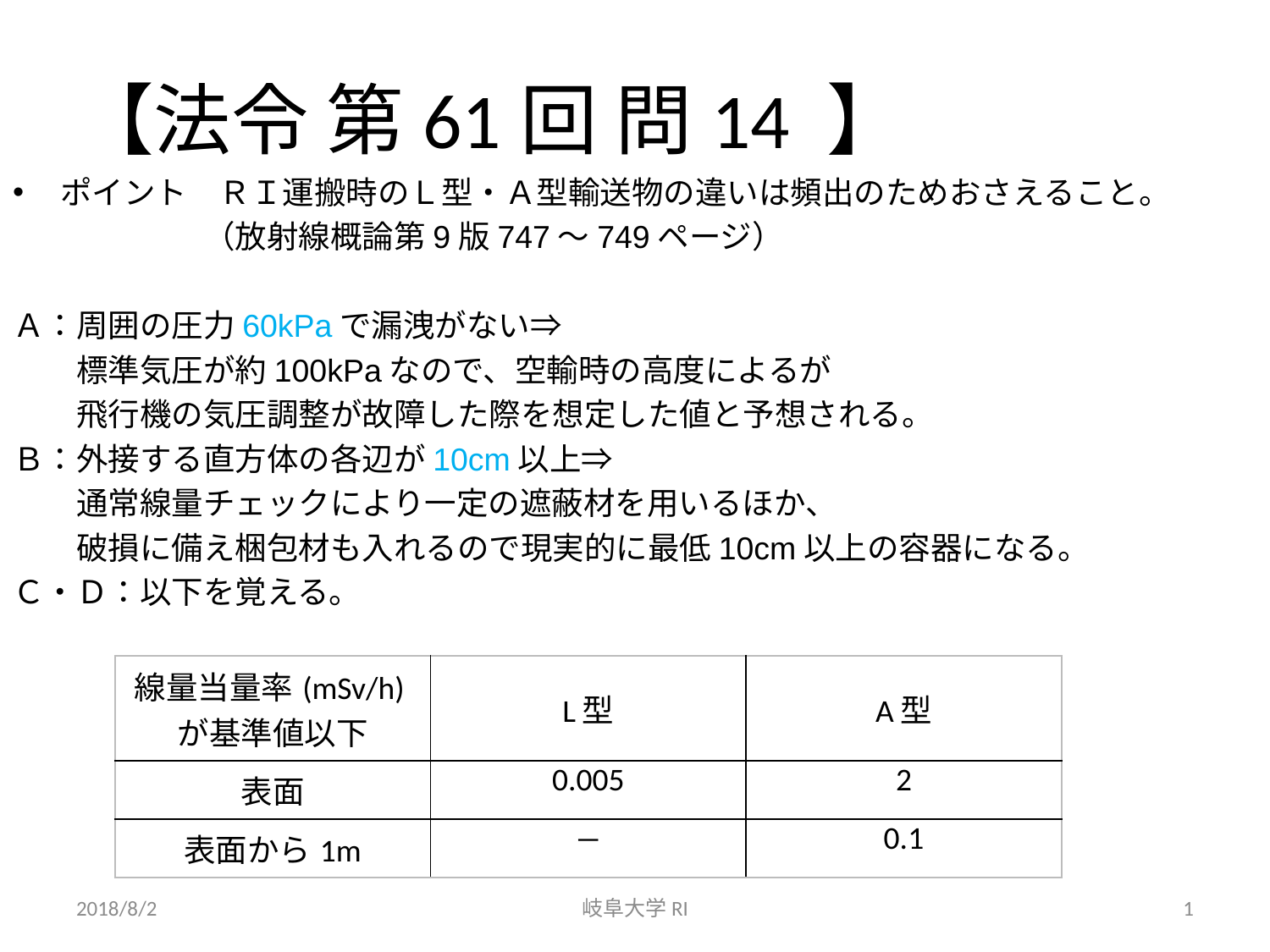

# 【法令 第61回 問14 】
ポイント　ＲＩ運搬時のＬ型・Ａ型輸送物の違いは頻出のためおさえること。
　　　　　　（放射線概論第9版747～749ページ）

Ａ：周囲の圧力60kPaで漏洩がない⇒
　　標準気圧が約100kPaなので、空輸時の高度によるが
　　飛行機の気圧調整が故障した際を想定した値と予想される。
Ｂ：外接する直方体の各辺が10cm以上⇒
　　通常線量チェックにより一定の遮蔽材を用いるほか、
　　破損に備え梱包材も入れるので現実的に最低10cm以上の容器になる。
Ｃ・Ｄ：以下を覚える。

| 線量当量率(mSv/h)が基準値以下 | L型 | A型 |
| --- | --- | --- |
| 表面 | 0.005 | 2 |
| 表面から1m | ― | 0.1 |
2018/8/2
岐阜大学RI
1